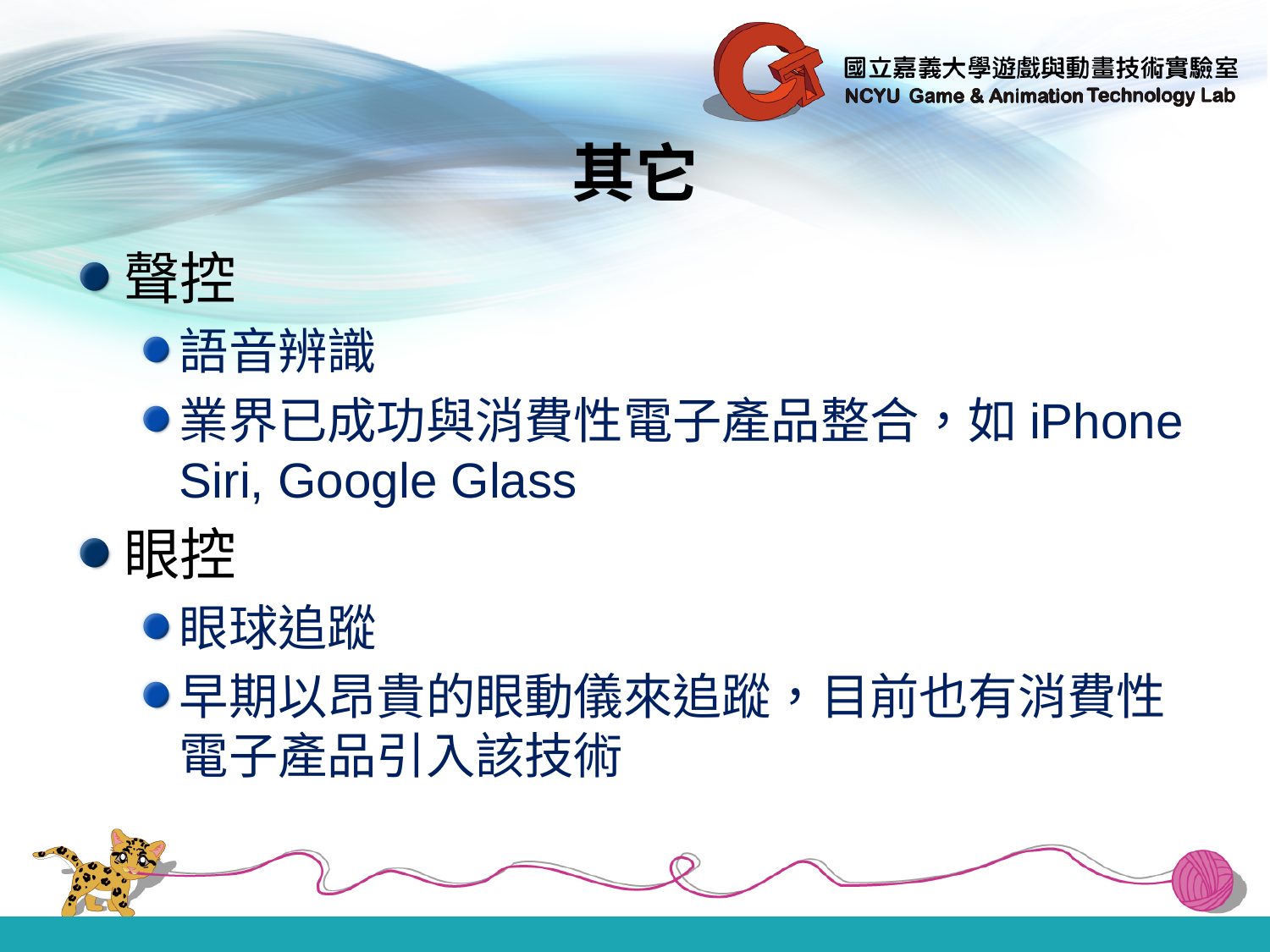

# 其它
聲控
語音辨識
業界已成功與消費性電子產品整合，如iPhone Siri, Google Glass
眼控
眼球追蹤
早期以昂貴的眼動儀來追蹤，目前也有消費性電子產品引入該技術